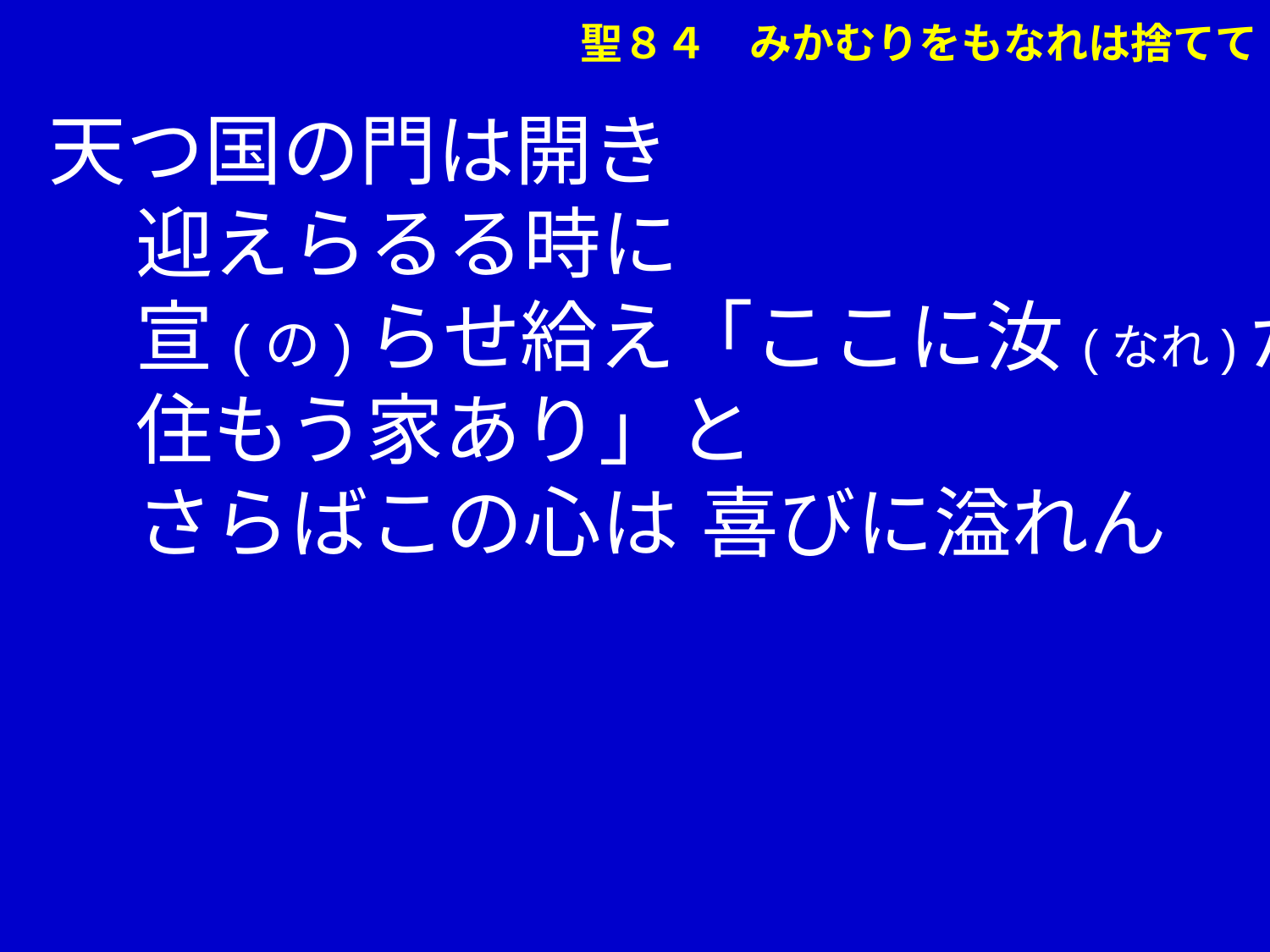

④	天つ国の門は開き
	     迎えらるる時に
	     宣(の)らせ給え「ここに汝(なれ)が
	     住もう家あり」と
	     さらばこの心は	 喜びに溢れん

聖８４　みかむりをもなれは捨てて